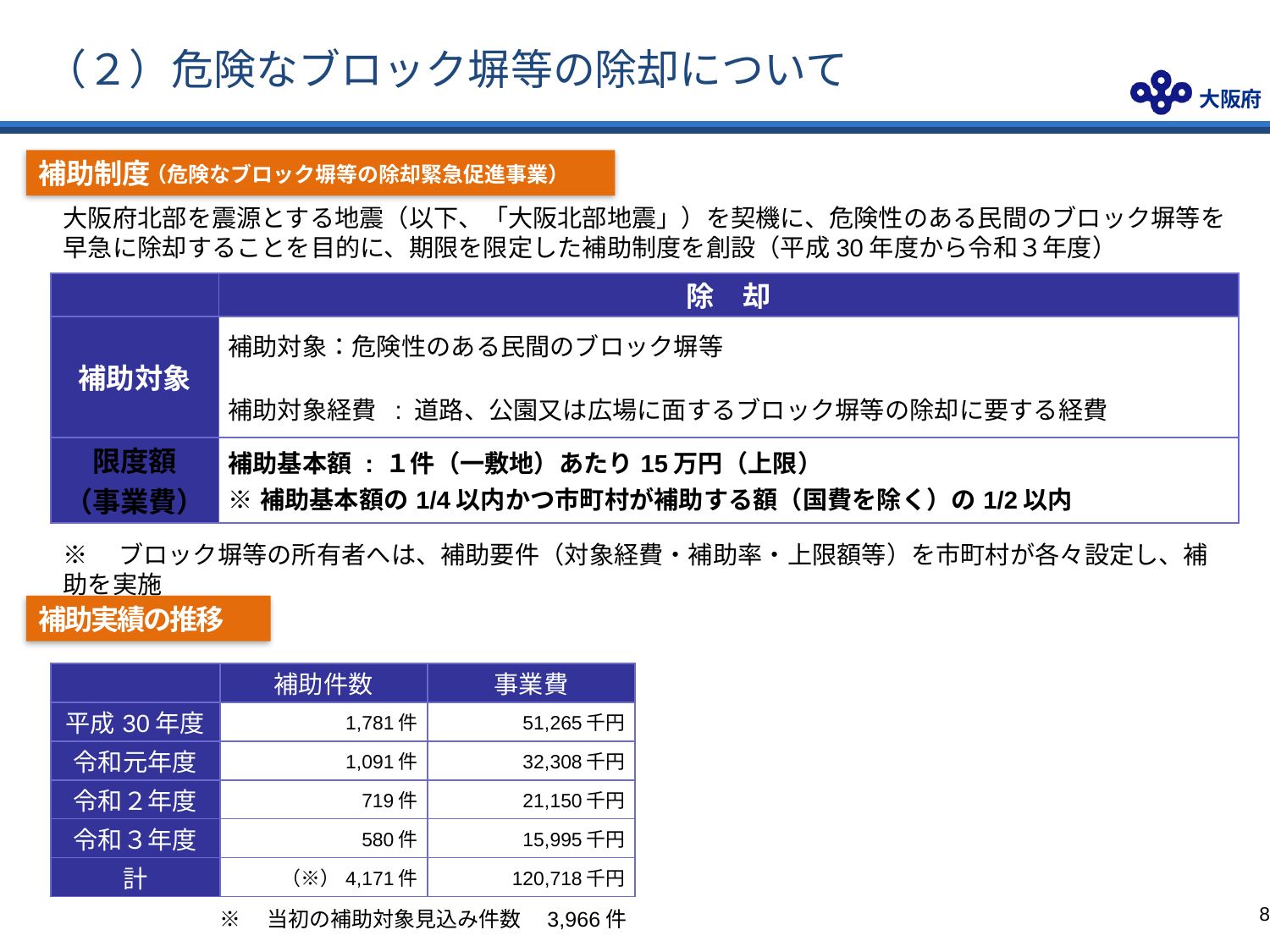

（２）危険なブロック塀等の除却について
補助制度
（危険なブロック塀等の除却緊急促進事業）
大阪府北部を震源とする地震（以下、「大阪北部地震」）を契機に、危険性のある民間のブロック塀等を早急に除却することを目的に、期限を限定した補助制度を創設（平成30年度から令和３年度）
|  | 除　却 |
| --- | --- |
| 補助対象 | 補助対象：危険性のある民間のブロック塀等 補助対象経費 : 道路、公園又は広場に面するブロック塀等の除却に要する経費 |
| 限度額 （事業費） | 補助基本額 : １件（一敷地）あたり15万円（上限） ※補助基本額の1/4以内かつ市町村が補助する額（国費を除く）の1/2以内 |
※　ブロック塀等の所有者へは、補助要件（対象経費・補助率・上限額等）を市町村が各々設定し、補助を実施
補助実績の推移
|  | 補助件数 | 事業費 |
| --- | --- | --- |
| 平成30年度 | 1,781件 | 51,265千円 |
| 令和元年度 | 1,091件 | 32,308千円 |
| 令和２年度 | 719件 | 21,150千円 |
| 令和３年度 | 580件 | 15,995千円 |
| 計 | （※）4,171件 | 120,718千円 |
※　当初の補助対象見込み件数　3,966件
8